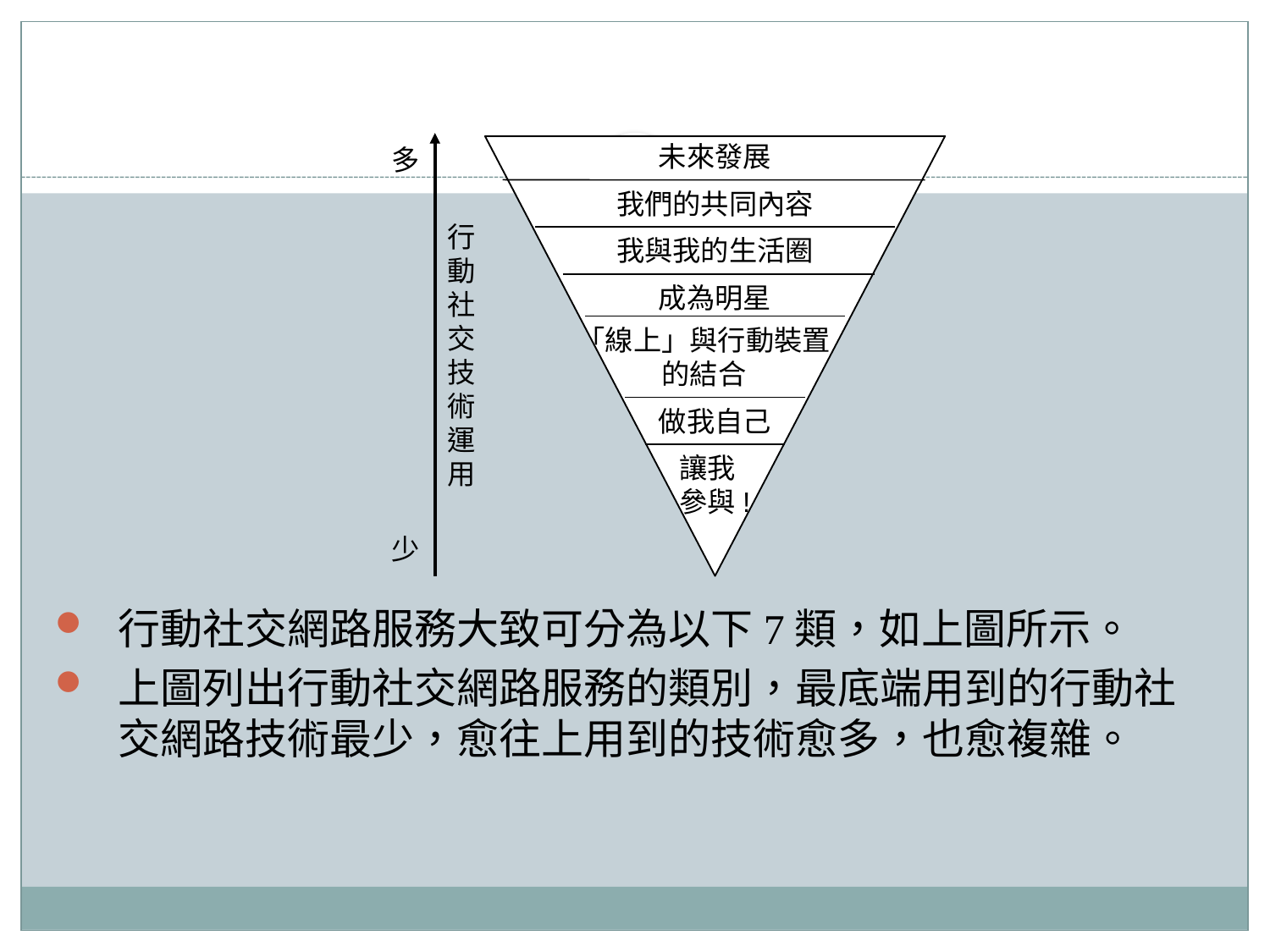

#
未來發展
多

86
我們的共同內容
行
動
社
交
技
術
運
用
我與我的生活圈
成為明星
「線上」與行動裝置
的結合
做我自己
讓我
參與!
少
行動社交網路服務大致可分為以下7類，如上圖所示。
上圖列出行動社交網路服務的類別，最底端用到的行動社交網路技術最少，愈往上用到的技術愈多，也愈複雜。